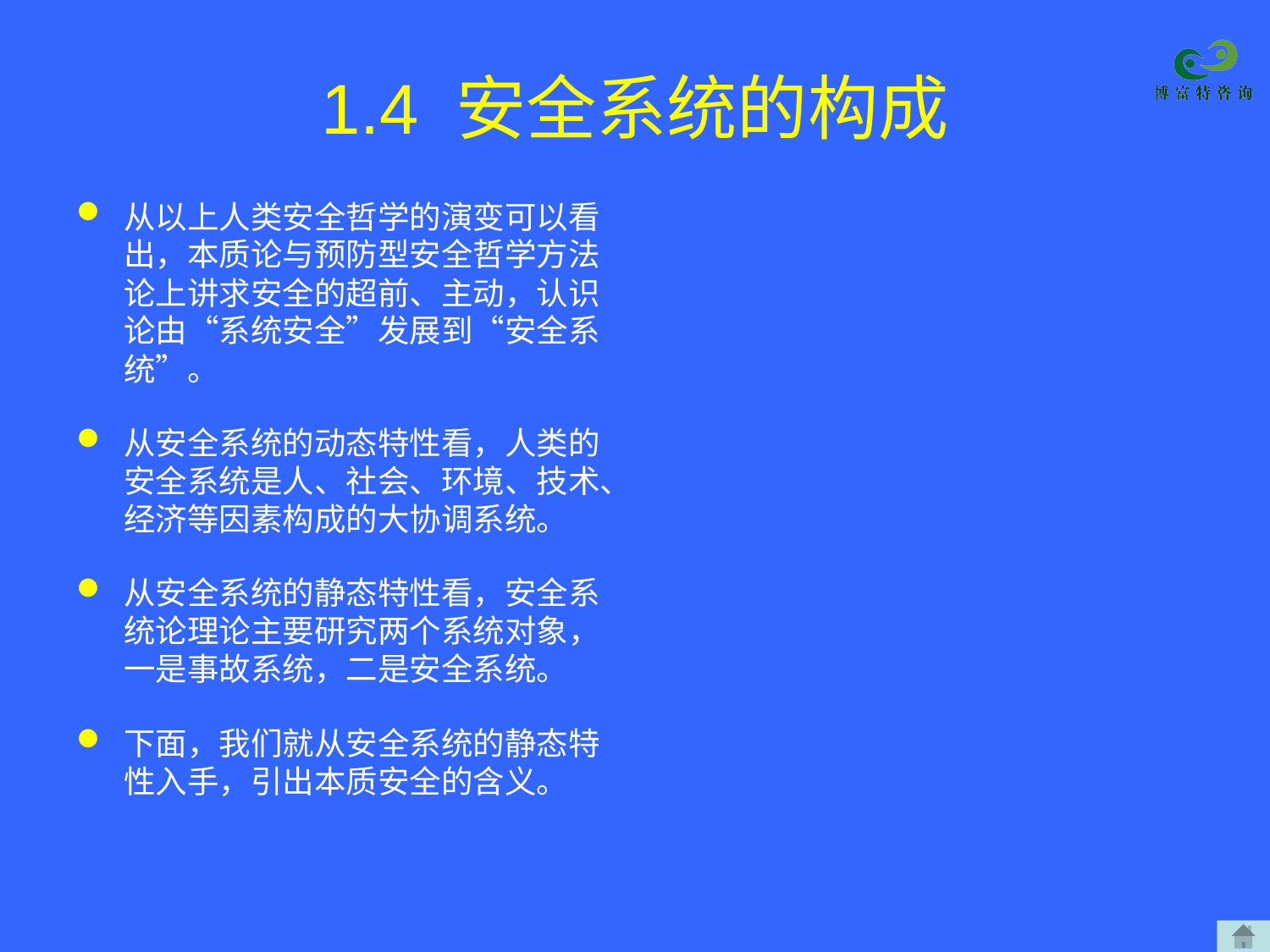

# 1.4 安全系统的构成
从以上人类安全哲学的演变可以看出，本质论与预防型安全哲学方法论上讲求安全的超前、主动，认识论由“系统安全”发展到“安全系统”。

从安全系统的动态特性看，人类的安全系统是人、社会、环境、技术、经济等因素构成的大协调系统。

从安全系统的静态特性看，安全系统论理论主要研究两个系统对象，一是事故系统，二是安全系统。

下面，我们就从安全系统的静态特性入手，引出本质安全的含义。

12